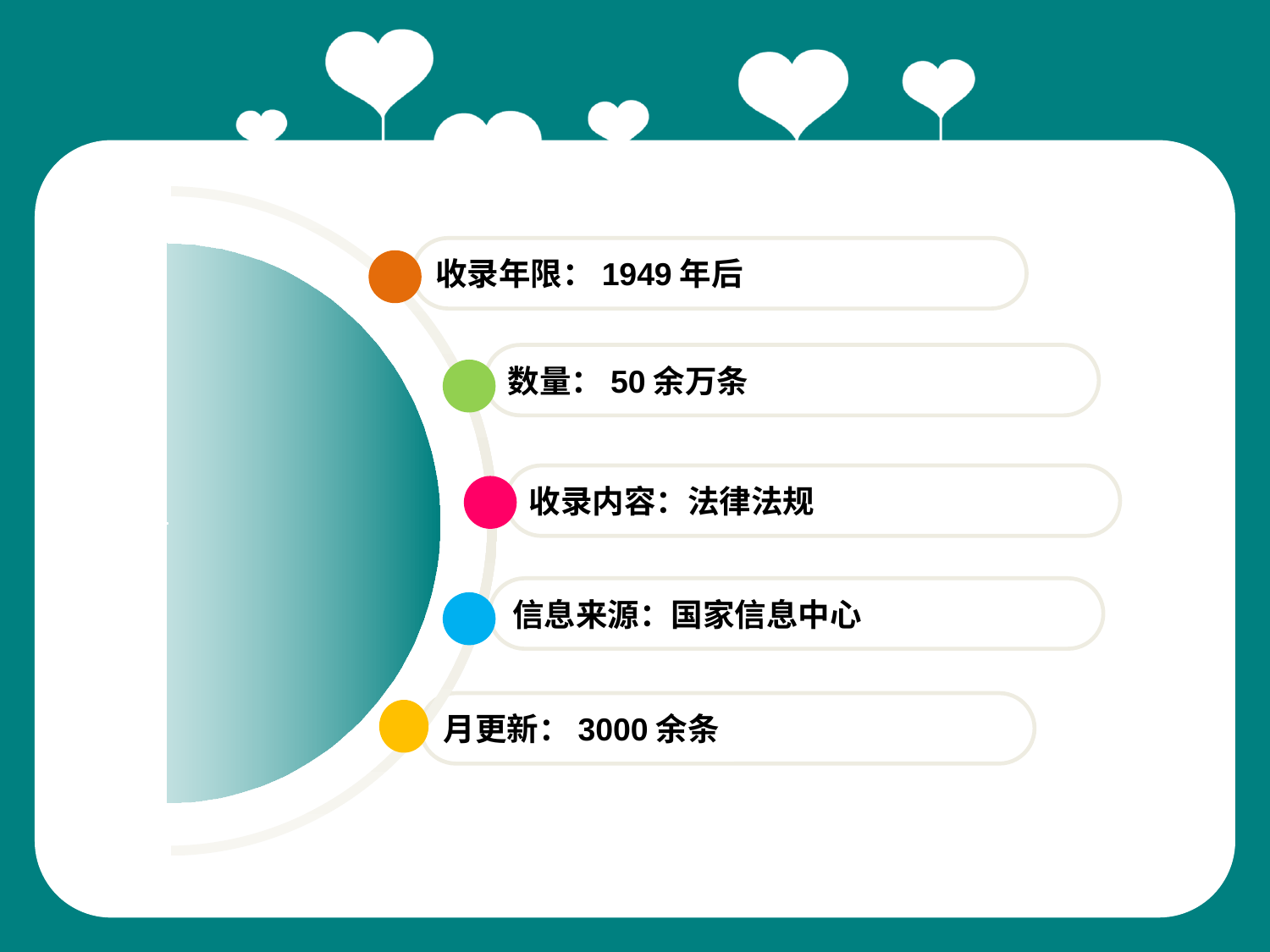

收录年限：1949年后

数量：50余万条

收录内容：法律法规

信息来源：国家信息中心

月更新：3000余条